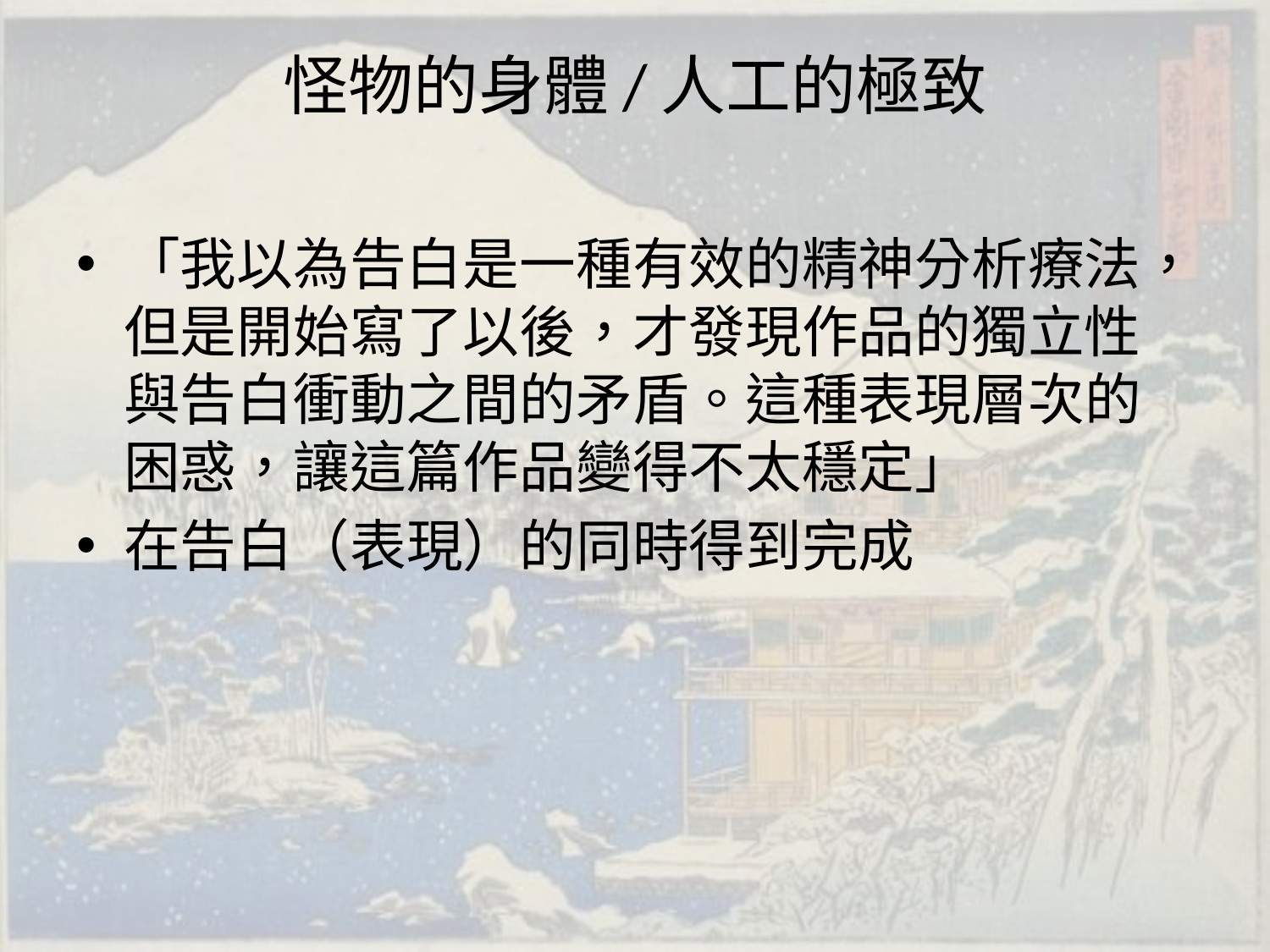

# 怪物的身體/人工的極致
「我以為告白是一種有效的精神分析療法，但是開始寫了以後，才發現作品的獨立性與告白衝動之間的矛盾。這種表現層次的困惑，讓這篇作品變得不太穩定」
在告白（表現）的同時得到完成